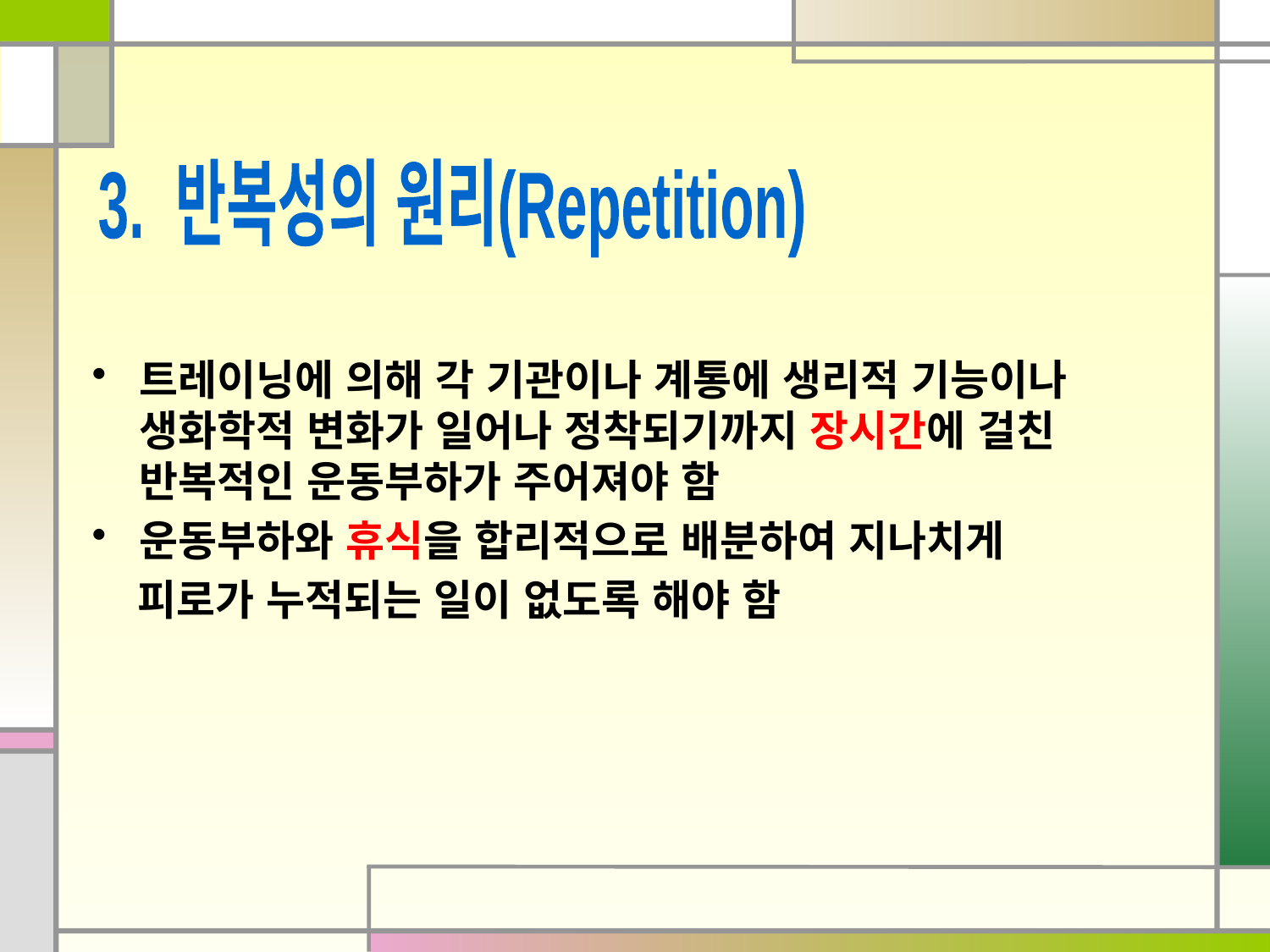

3.  반복성의 원리(Repetition)
트레이닝에 의해 각 기관이나 계통에 생리적 기능이나 생화학적 변화가 일어나 정착되기까지 장시간에 걸친 반복적인 운동부하가 주어져야 함
운동부하와 휴식을 합리적으로 배분하여 지나치게
   피로가 누적되는 일이 없도록 해야 함